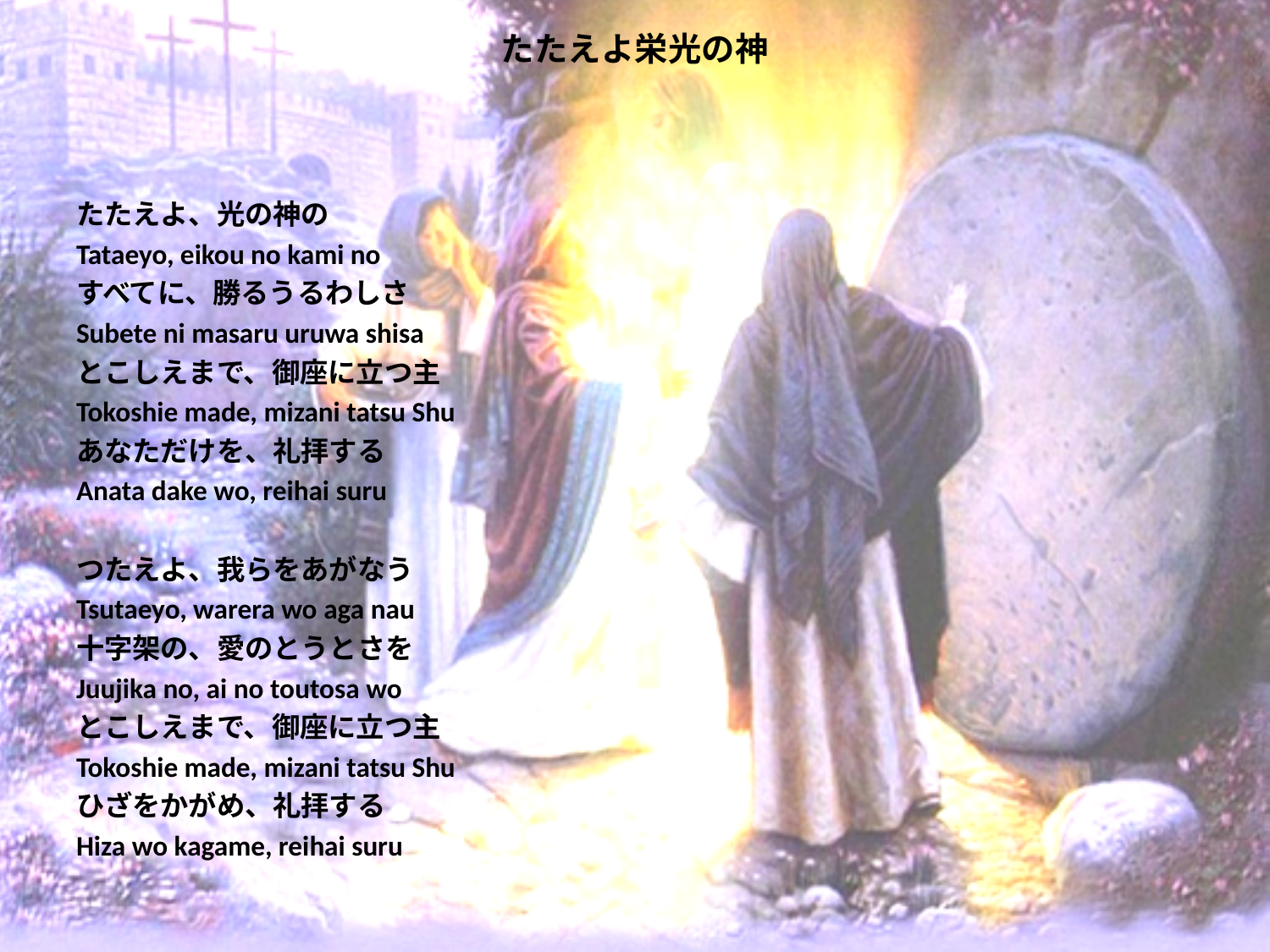

# たたえよ栄光の神
たたえよ、光の神の
Tataeyo, eikou no kami no
すべてに、勝るうるわしさ
Subete ni masaru uruwa shisa
とこしえまで、御座に立つ主
Tokoshie made, mizani tatsu Shu
あなただけを、礼拝する
Anata dake wo, reihai suru

つたえよ、我らをあがなう
Tsutaeyo, warera wo aga nau
十字架の、愛のとうとさを
Juujika no, ai no toutosa wo
とこしえまで、御座に立つ主
Tokoshie made, mizani tatsu Shu
ひざをかがめ、礼拝する
Hiza wo kagame, reihai suru